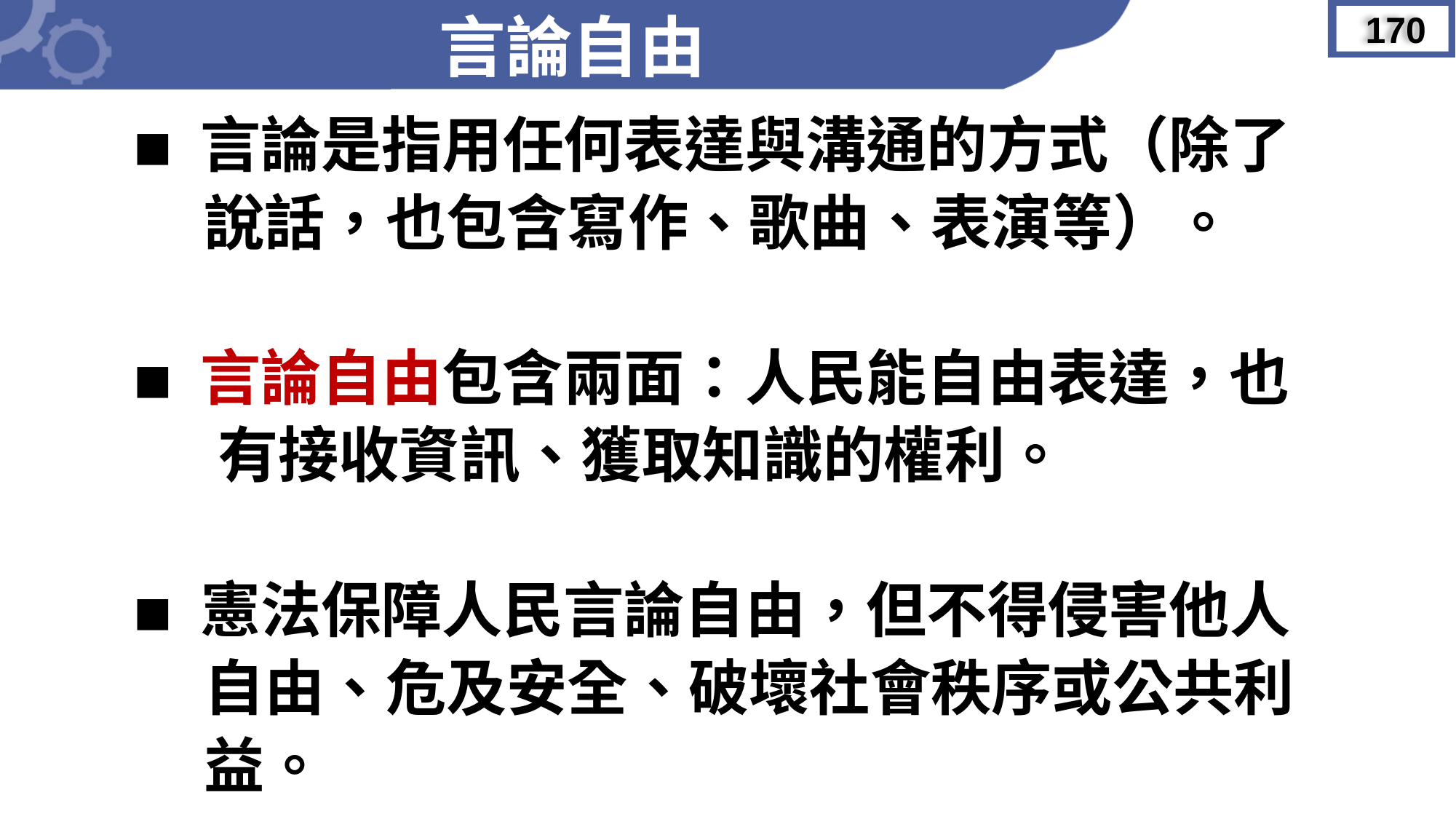

言論自由
170
◼︎ 言論是指用任何表達與溝通的方式（除了
    說話，也包含寫作、歌曲、表演等）。

◼︎ 言論自由包含兩面：人民能自由表達，也
     有接收資訊、獲取知識的權利。

◼︎ 憲法保障人民言論自由，但不得侵害他人
    自由、危及安全、破壞社會秩序或公共利
    益。